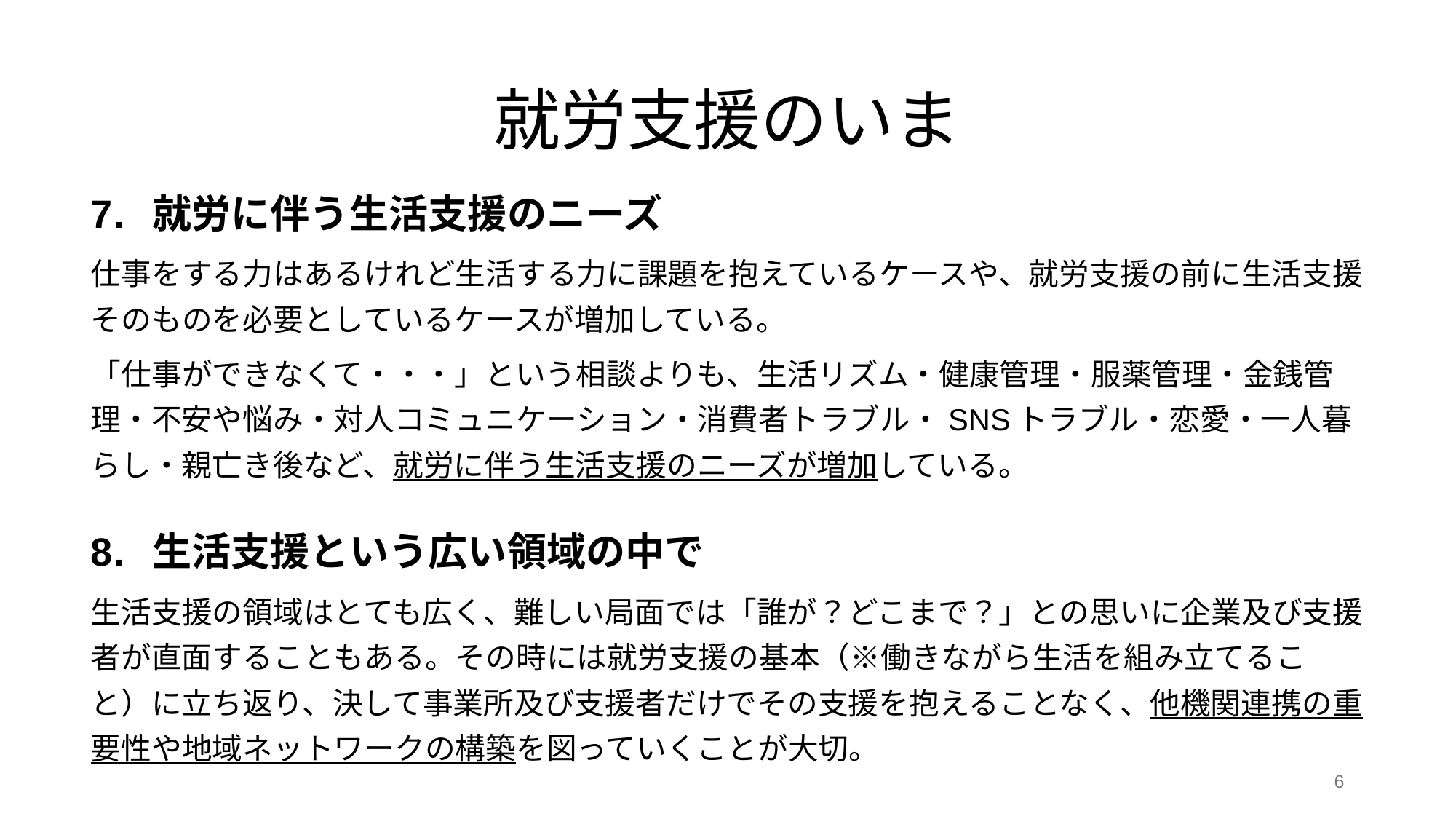

# 就労支援のいま
就労に伴う生活支援のニーズ
仕事をする力はあるけれど生活する力に課題を抱えているケースや、就労支援の前に生活支援そのものを必要としているケースが増加している。
「仕事ができなくて・・・」という相談よりも、生活リズム・健康管理・服薬管理・金銭管理・不安や悩み・対人コミュニケーション・消費者トラブル・SNSトラブル・恋愛・一人暮らし・親亡き後など、就労に伴う生活支援のニーズが増加している。

生活支援という広い領域の中で
生活支援の領域はとても広く、難しい局面では「誰が？どこまで？」との思いに企業及び支援者が直面することもある。その時には就労支援の基本（※働きながら生活を組み立てること）に立ち返り、決して事業所及び支援者だけでその支援を抱えることなく、他機関連携の重要性や地域ネットワークの構築を図っていくことが大切。
6